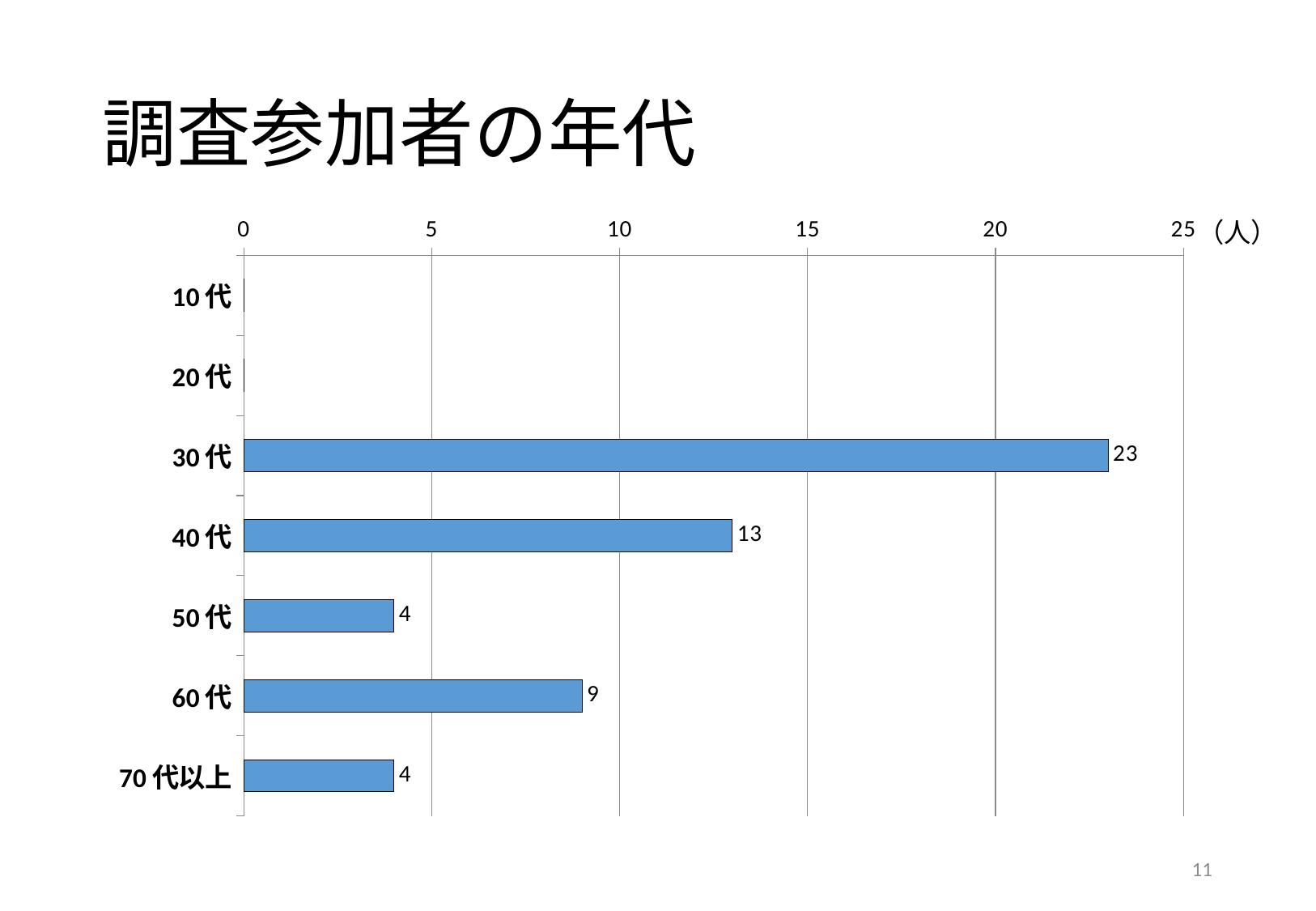

# 調査参加者の年代

### Chart

| Category |  |
|---|---|
| 10代 | 0.0 |
| 20代 | 0.0 |
| 30代 | 23.0 |
| 40代 | 13.0 |
| 50代 | 4.0 |
| 60代 | 9.0 |
| 70代以上 | 4.0 |
（人）
11